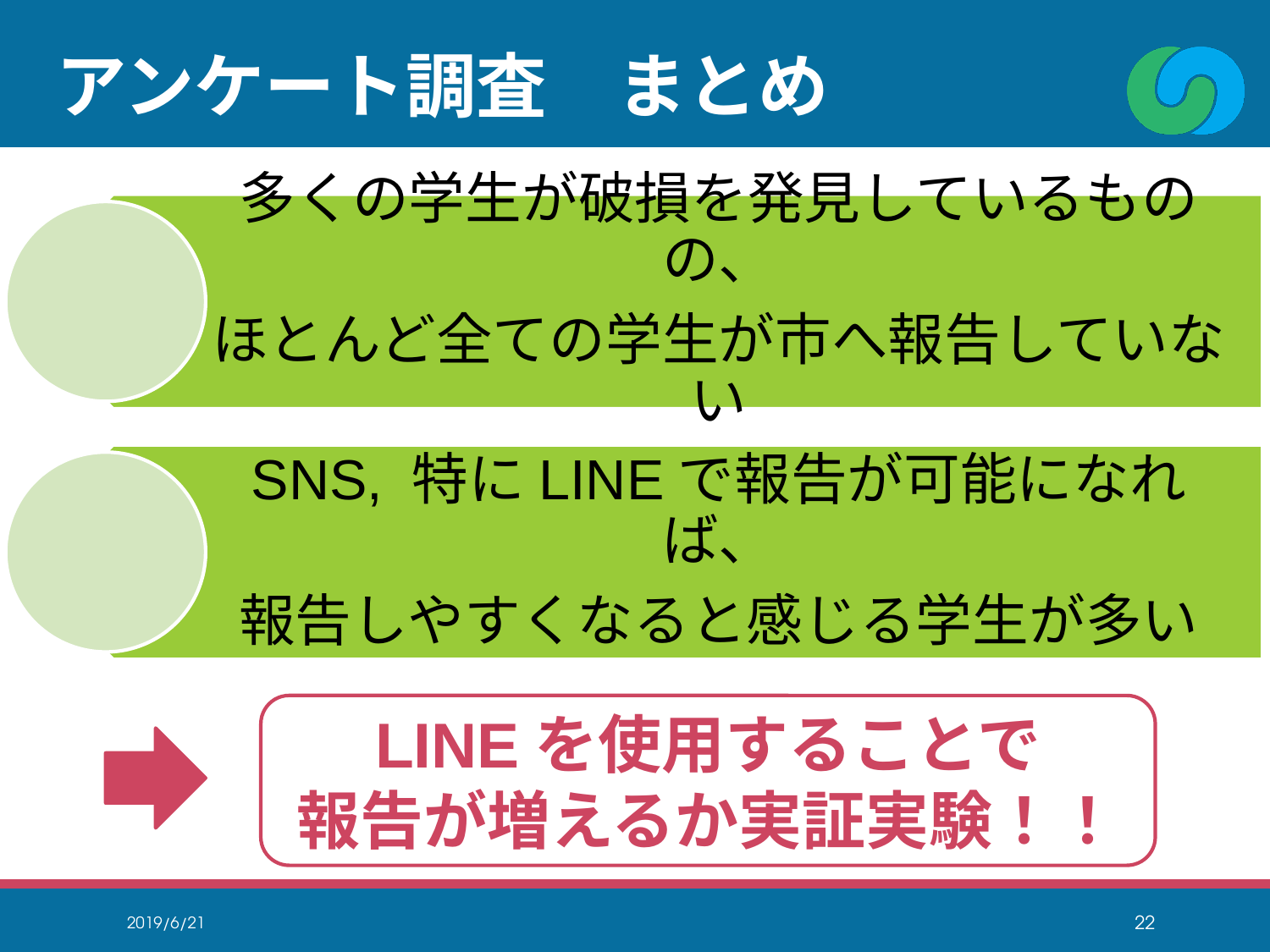

アンケート調査　まとめ

多くの学生が破損を発見しているものの、
ほとんど全ての学生が市へ報告していない

SNS, 特にLINEで報告が可能になれば、
報告しやすくなると感じる学生が多い

LINEを使用することで
報告が増えるか実証実験！！

2019/6/21
22